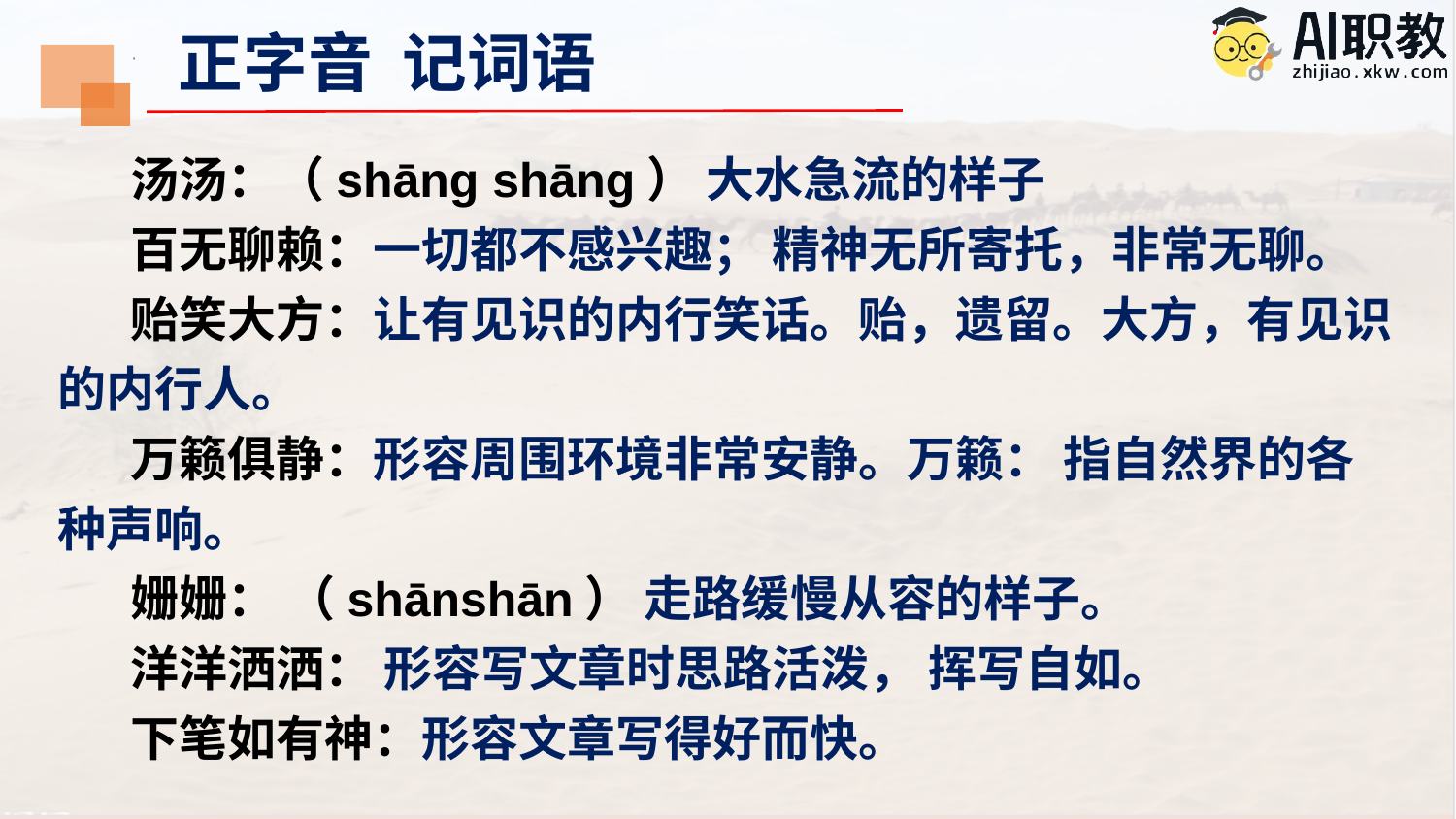

正字音  记词语

汤汤：（shāng shāng） 大水急流的样子
百无聊赖：一切都不感兴趣； 精神无所寄托，非常无聊。
贻笑大方：让有见识的内行笑话。贻，遗留。大方，有见识的内行人。
万籁俱静：形容周围环境非常安静。万籁： 指自然界的各种声响。
姗姗： （shānshān） 走路缓慢从容的样子。
洋洋洒洒： 形容写文章时思路活泼， 挥写自如。
下笔如有神：形容文章写得好而快。